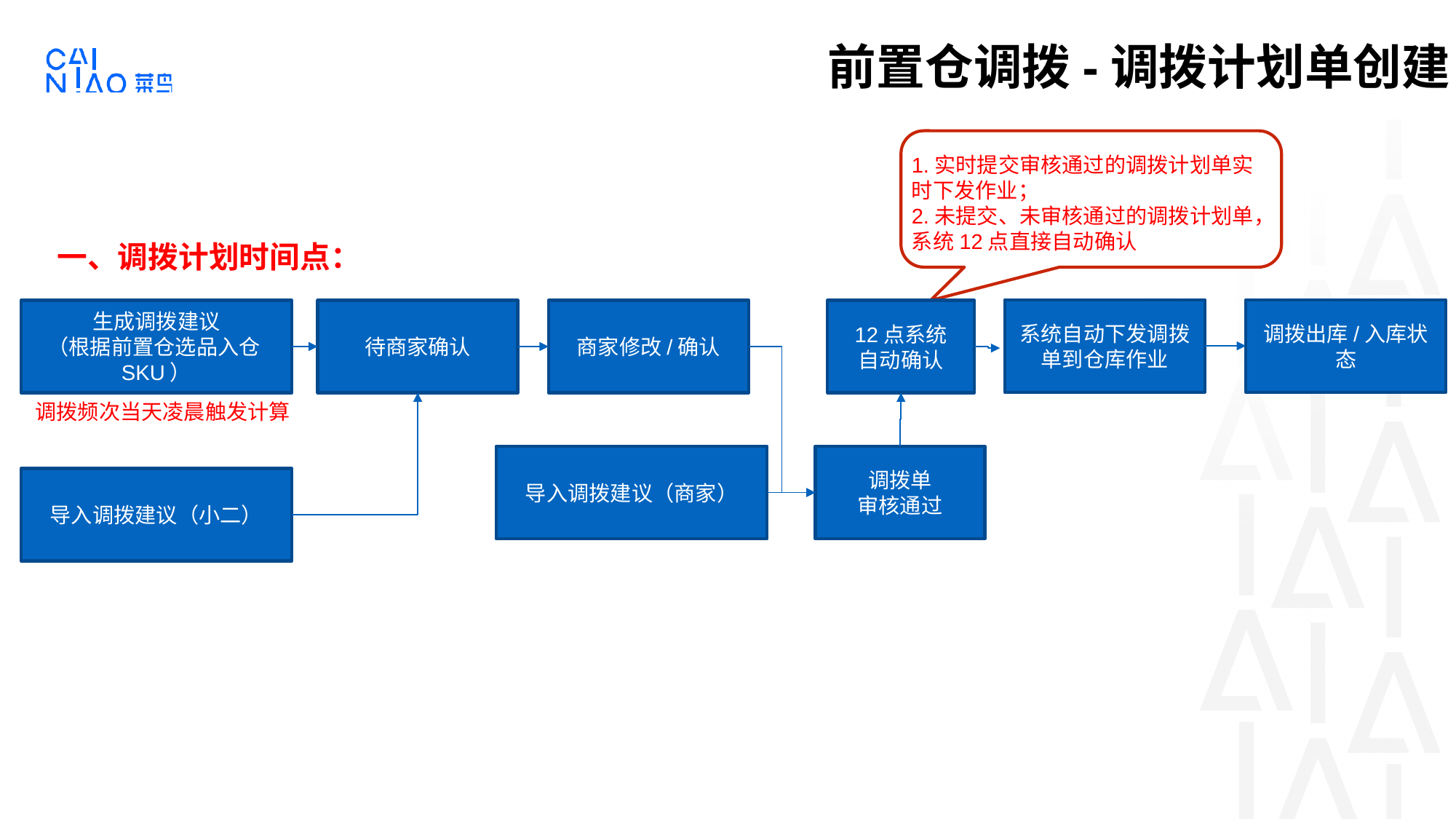

前置仓调拨-调拨计划单创建

1.实时提交审核通过的调拨计划单实时下发作业；
2.未提交、未审核通过的调拨计划单，系统12点直接自动确认
一、调拨计划时间点：
系统自动下发调拨单到仓库作业
调拨出库/入库状态
生成调拨建议
（根据前置仓选品入仓SKU）
待商家确认
商家修改/确认
12点系统
自动确认
调拨频次当天凌晨触发计算
调拨单
审核通过
导入调拨建议（商家）
导入调拨建议（小二）